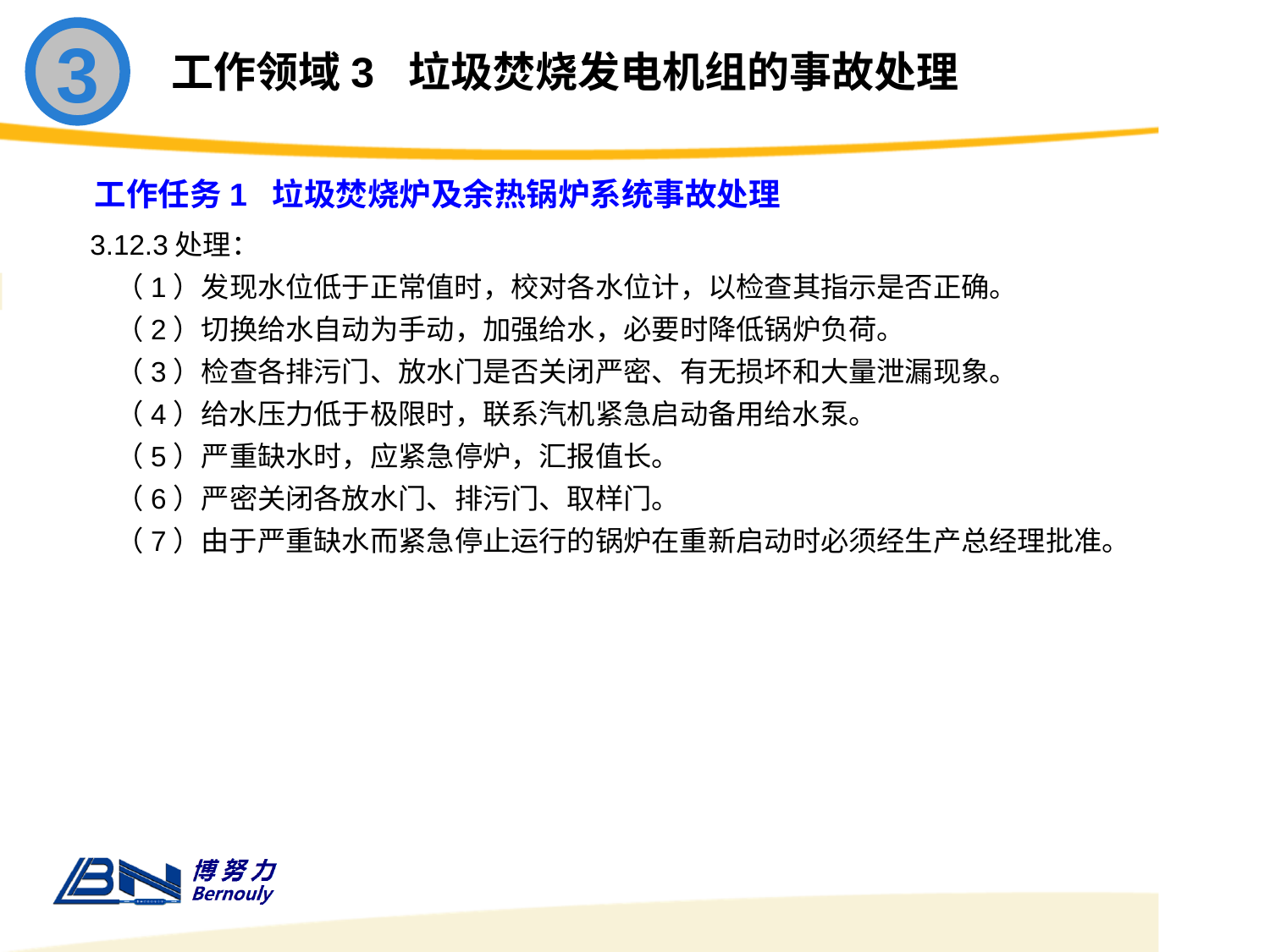

3
工作领域3  垃圾焚烧发电机组的事故处理
工作任务1  垃圾焚烧炉及余热锅炉系统事故处理
3.12.3处理：
   （1）发现水位低于正常值时，校对各水位计，以检查其指示是否正确。
   （2）切换给水自动为手动，加强给水，必要时降低锅炉负荷。
   （3）检查各排污门、放水门是否关闭严密、有无损坏和大量泄漏现象。
   （4）给水压力低于极限时，联系汽机紧急启动备用给水泵。
   （5）严重缺水时，应紧急停炉，汇报值长。
   （6）严密关闭各放水门、排污门、取样门。
   （7）由于严重缺水而紧急停止运行的锅炉在重新启动时必须经生产总经理批准。